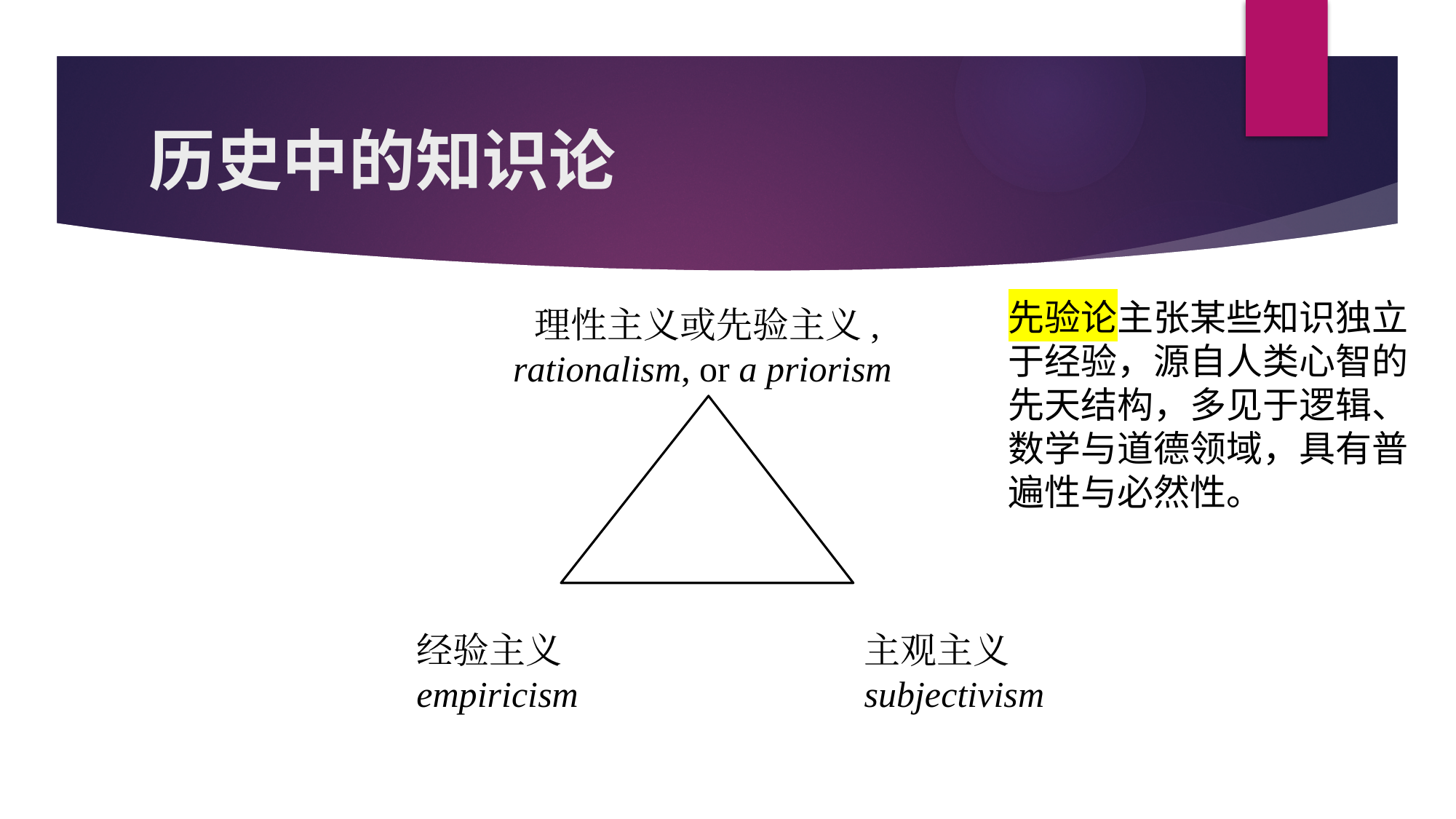

# 历史中的知识论
先验论主张某些知识独立于经验，源自人类心智的先天结构，多见于逻辑、数学与道德领域，具有普遍性与必然性。
理性主义或先验主义, rationalism, or a priorism
经验主义empiricism
主观主义subjectivism